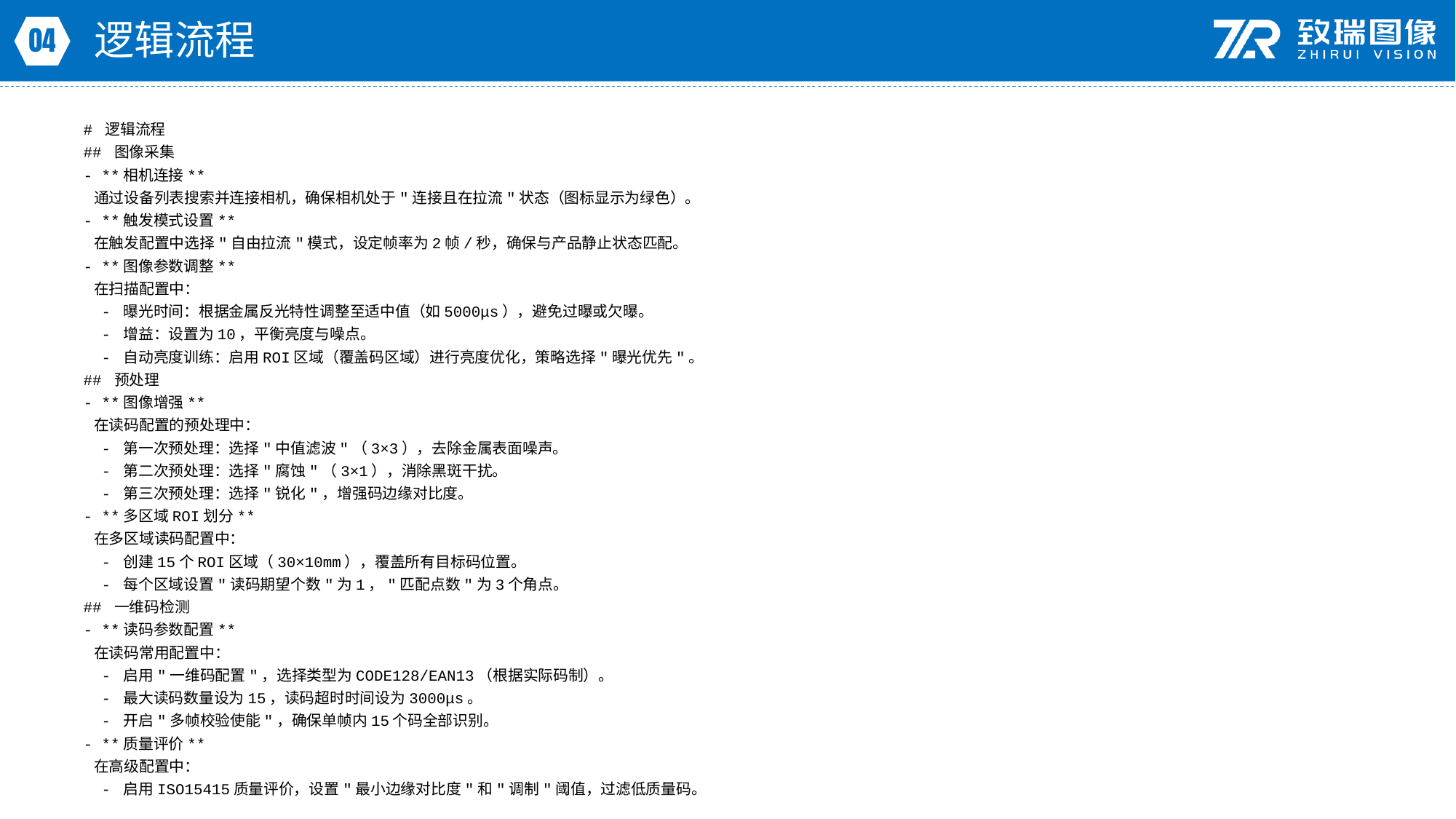

逻辑流程
04

# 逻辑流程
## 图像采集
- **相机连接**
  通过设备列表搜索并连接相机，确保相机处于"连接且在拉流"状态（图标显示为绿色）。
- **触发模式设置**
  在触发配置中选择"自由拉流"模式，设定帧率为2帧/秒，确保与产品静止状态匹配。
- **图像参数调整**
  在扫描配置中：
  - 曝光时间：根据金属反光特性调整至适中值（如5000μs），避免过曝或欠曝。
  - 增益：设置为10，平衡亮度与噪点。
  - 自动亮度训练：启用ROI区域（覆盖码区域）进行亮度优化，策略选择"曝光优先"。
## 预处理
- **图像增强**
  在读码配置的预处理中：
  - 第一次预处理：选择"中值滤波"（3×3），去除金属表面噪声。
  - 第二次预处理：选择"腐蚀"（3×1），消除黑斑干扰。
  - 第三次预处理：选择"锐化"，增强码边缘对比度。
- **多区域ROI划分**
  在多区域读码配置中：
  - 创建15个ROI区域（30×10mm），覆盖所有目标码位置。
  - 每个区域设置"读码期望个数"为1，"匹配点数"为3个角点。
## 一维码检测
- **读码参数配置**
  在读码常用配置中：
  - 启用"一维码配置"，选择类型为CODE128/EAN13（根据实际码制）。
  - 最大读码数量设为15，读码超时时间设为3000μs。
  - 开启"多帧校验使能"，确保单帧内15个码全部识别。
- **质量评价**
  在高级配置中：
  - 启用ISO15415质量评价，设置"最小边缘对比度"和"调制"阈值，过滤低质量码。